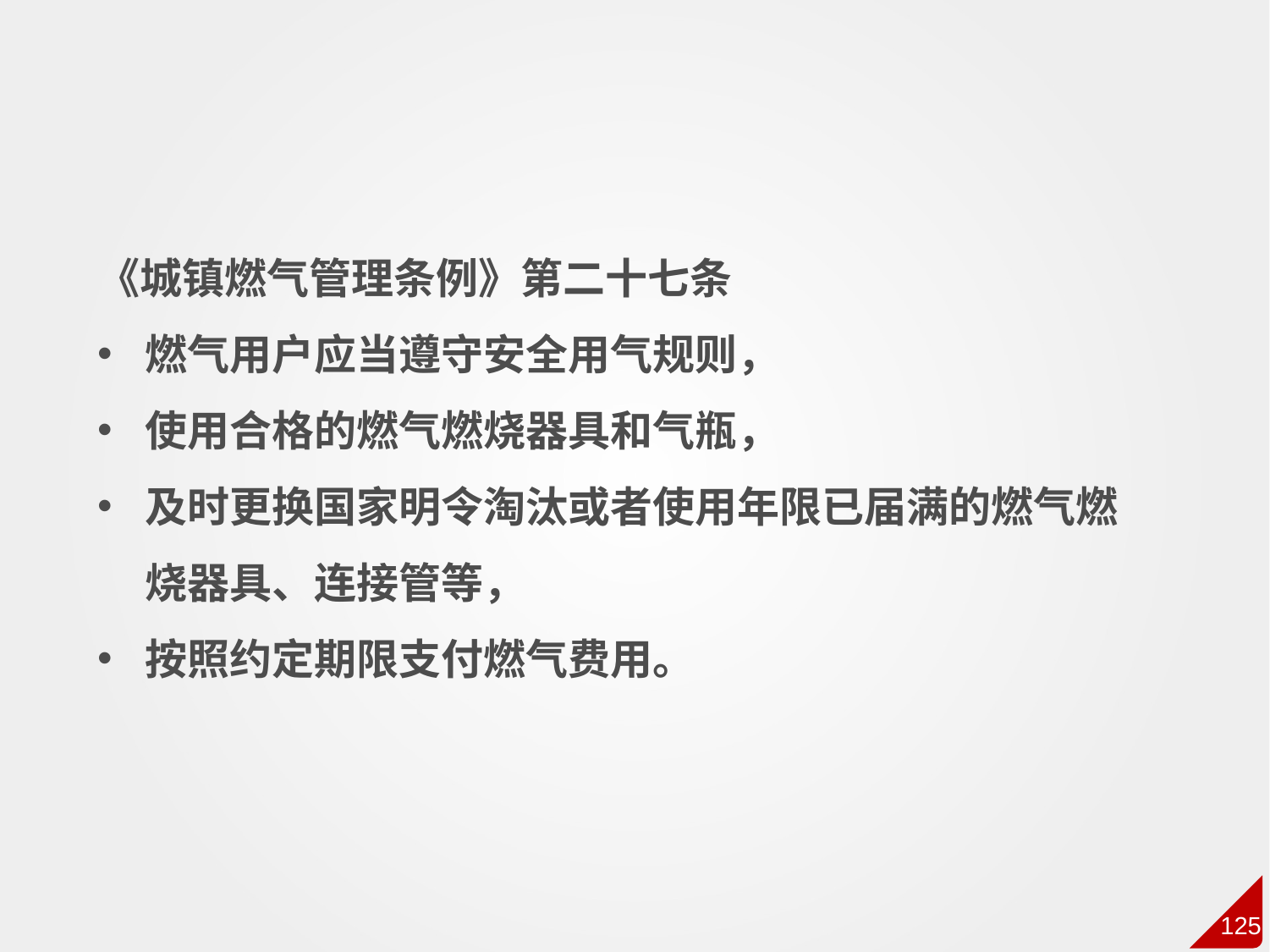

《城镇燃气管理条例》第二十七条
燃气用户应当遵守安全用气规则，
使用合格的燃气燃烧器具和气瓶，
及时更换国家明令淘汰或者使用年限已届满的燃气燃烧器具、连接管等，
按照约定期限支付燃气费用。